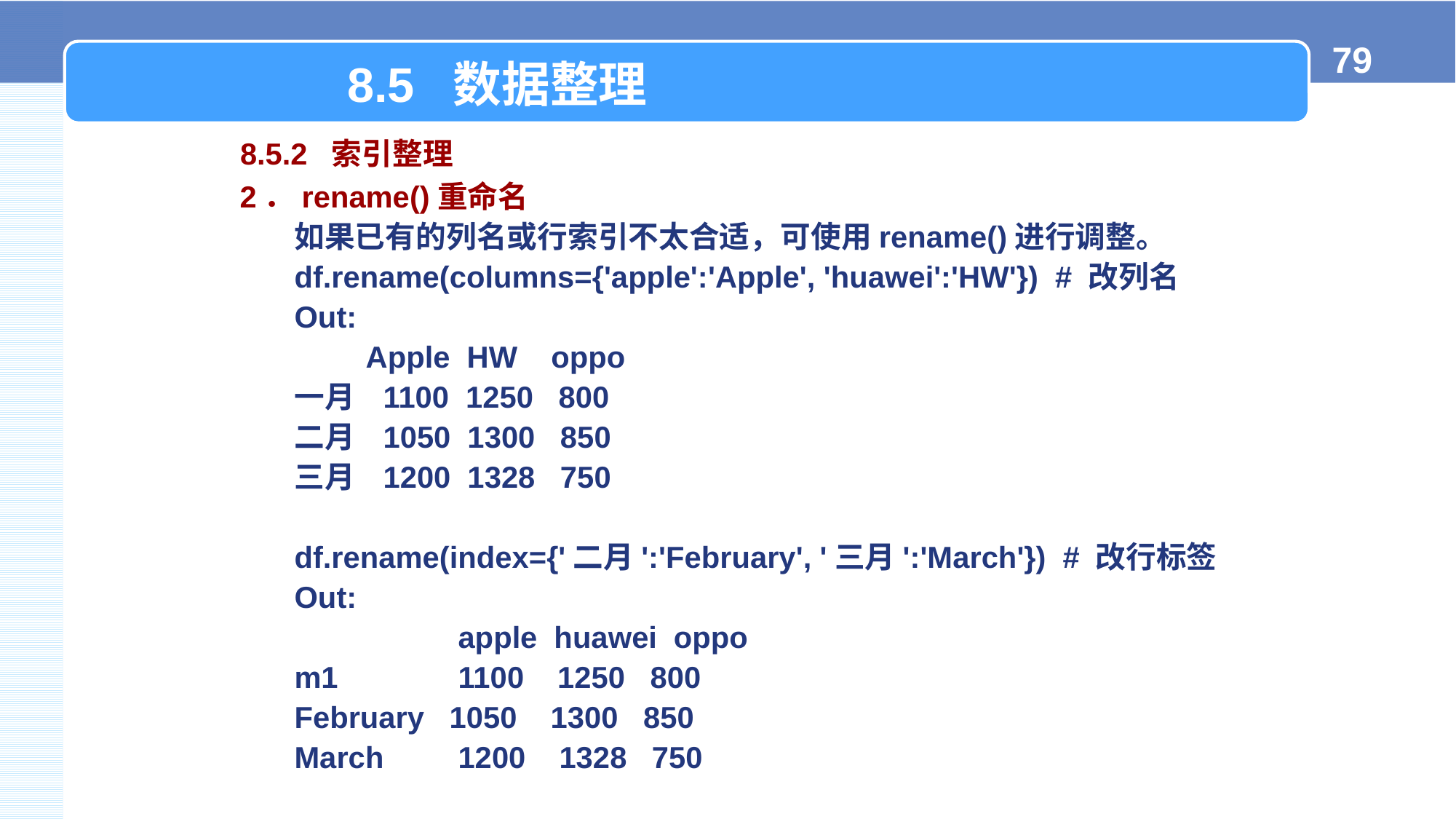

8.5  数据整理
8.5.2  索引整理

2．rename()重命名
如果已有的列名或行索引不太合适，可使用rename()进行调整。
df.rename(columns={'apple':'Apple', 'huawei':'HW'})  # 改列名
Out:
    	  Apple  HW    oppo
一月   1100  1250   800
二月   1050  1300   850
三月   1200  1328   750

df.rename(index={'二月':'February', '三月':'March'})  # 改行标签
Out:
    		apple  huawei  oppo
m1   	1100    1250   800
February   1050    1300   850
March   	1200    1328   750